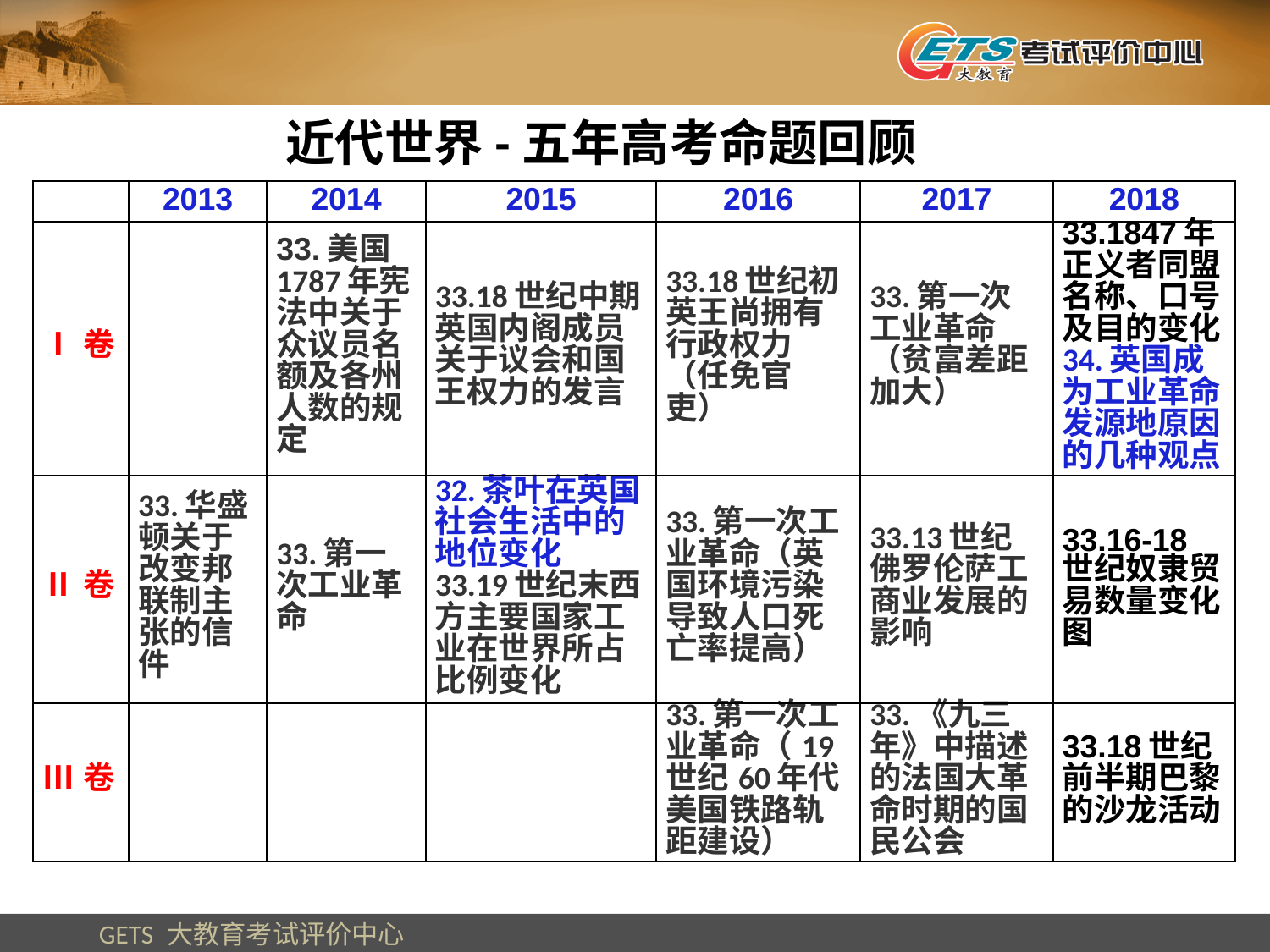

近代世界-五年高考命题回顾
|  | 2013 | 2014 | 2015 | 2016 | 2017 | 2018 |
| --- | --- | --- | --- | --- | --- | --- |
| Ⅰ卷 |  | 33.美国1787年宪法中关于众议员名额及各州人数的规定 | 33.18世纪中期英国内阁成员关于议会和国王权力的发言 | 33.18世纪初英王尚拥有行政权力（任免官吏） | 33.第一次工业革命（贫富差距加大） | 33.1847年正义者同盟名称、口号及目的变化 34.英国成为工业革命发源地原因的几种观点 |
| Ⅱ卷 | 33.华盛顿关于改变邦联制主张的信件 | 33.第一次工业革命 | 32.茶叶在英国社会生活中的地位变化 33.19世纪末西方主要国家工业在世界所占比例变化 | 33.第一次工业革命（英国环境污染导致人口死亡率提高） | 33.13世纪佛罗伦萨工商业发展的影响 | 33.16-18世纪奴隶贸易数量变化图 |
| Ⅲ卷 |  |  |  | 33.第一次工业革命（19世纪60年代美国铁路轨距建设） | 33.《九三年》中描述的法国大革命时期的国民公会 | 33.18世纪前半期巴黎的沙龙活动 |